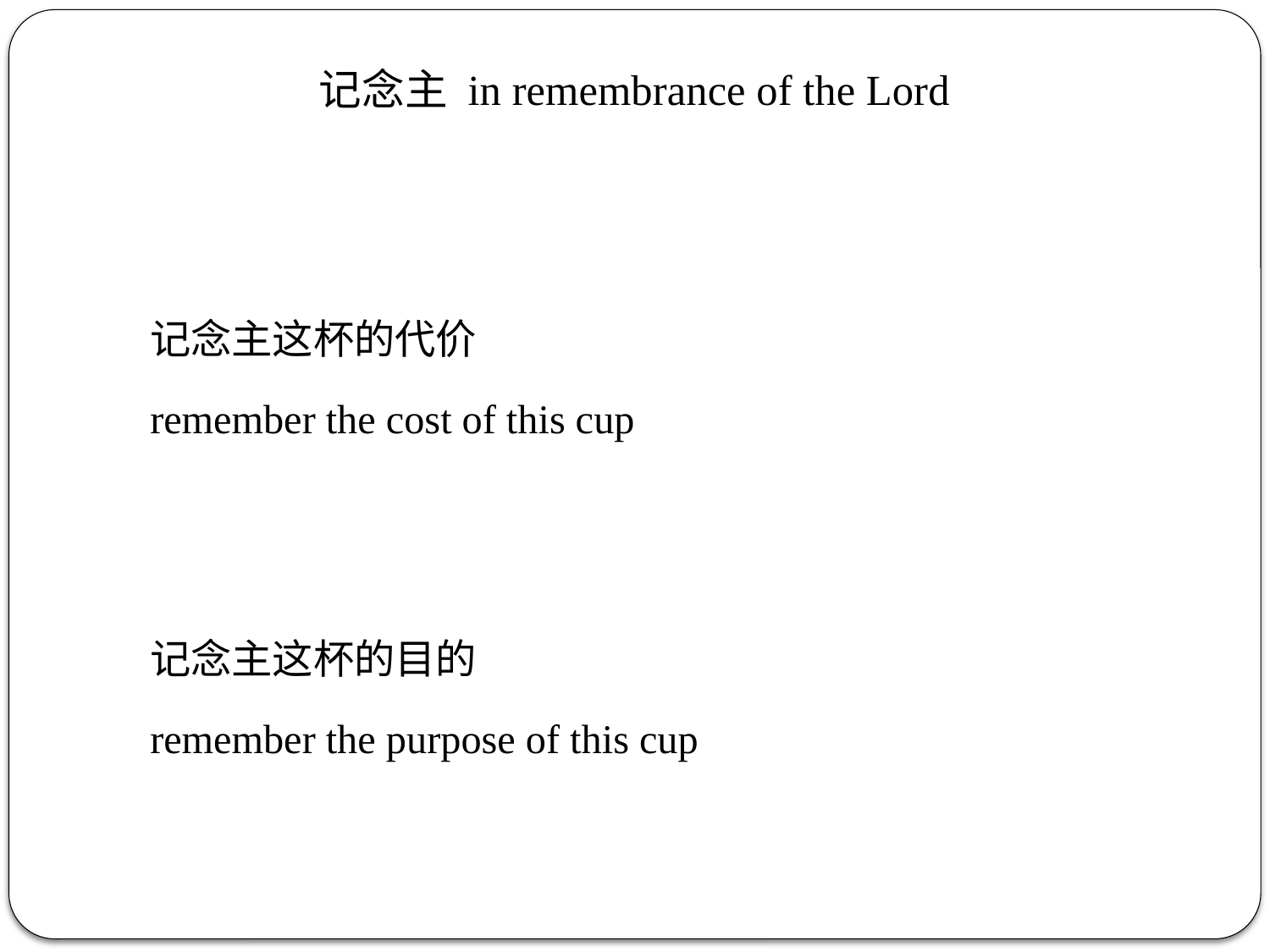

记念主 in remembrance of the Lord

	记念主这杯的代价
	remember the cost of this cup

	记念主这杯的目的
	remember the purpose of this cup